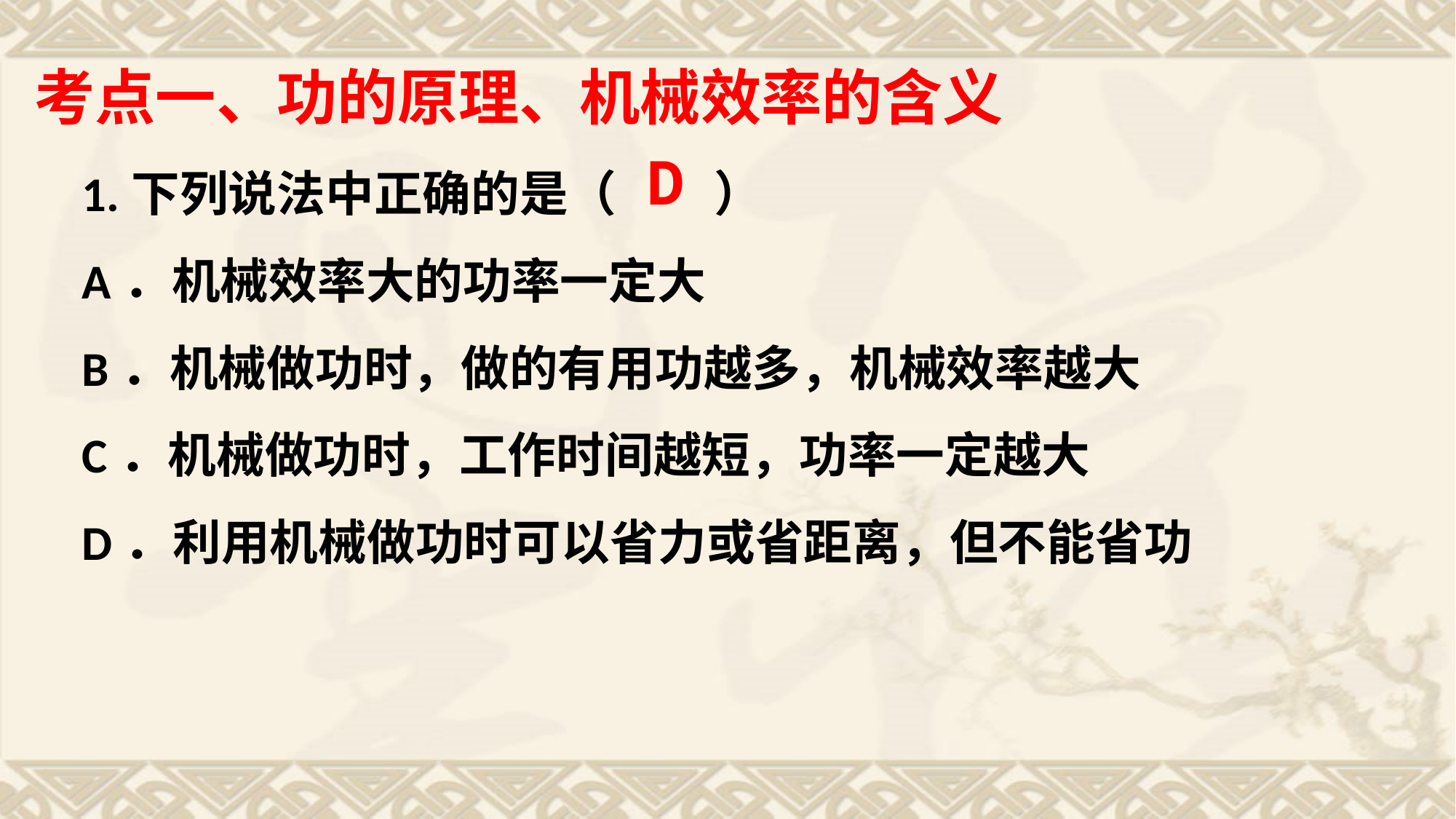

考点一、功的原理、机械效率的含义
1.下列说法中正确的是（　　）
A．机械效率大的功率一定大
B．机械做功时，做的有用功越多，机械效率越大
C．机械做功时，工作时间越短，功率一定越大
D．利用机械做功时可以省力或省距离，但不能省功
D